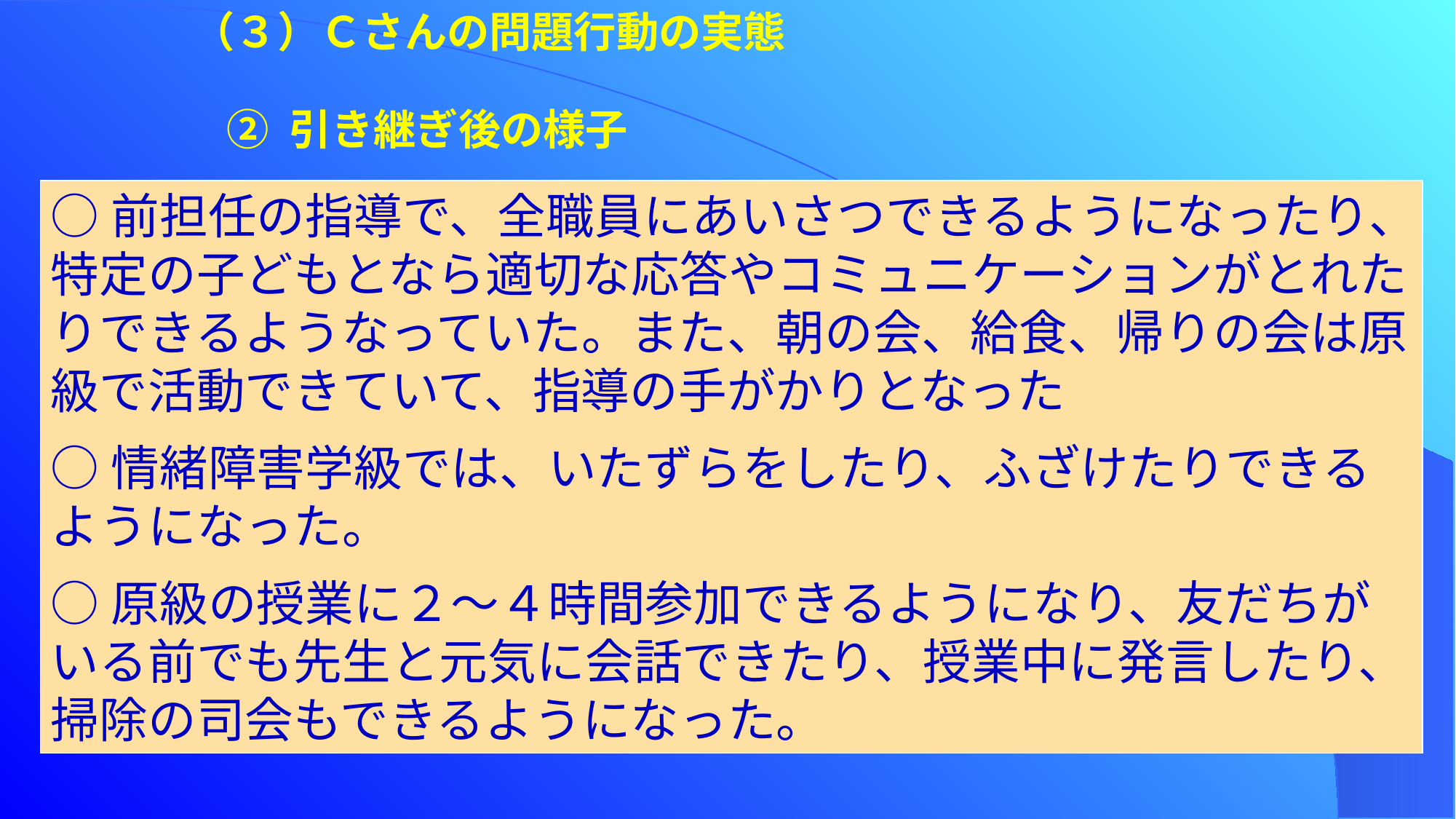

（３）Ｃさんの問題行動の実態
② 引き継ぎ後の様子
○前担任の指導で、全職員にあいさつできるようになったり、特定の子どもとなら適切な応答やコミュニケーションがとれたりできるようなっていた。また、朝の会、給食、帰りの会は原級で活動できていて、指導の手がかりとなった

○情緒障害学級では、いたずらをしたり、ふざけたりできるようになった。

○原級の授業に２～４時間参加できるようになり、友だちがいる前でも先生と元気に会話できたり、授業中に発言したり、掃除の司会もできるようになった。